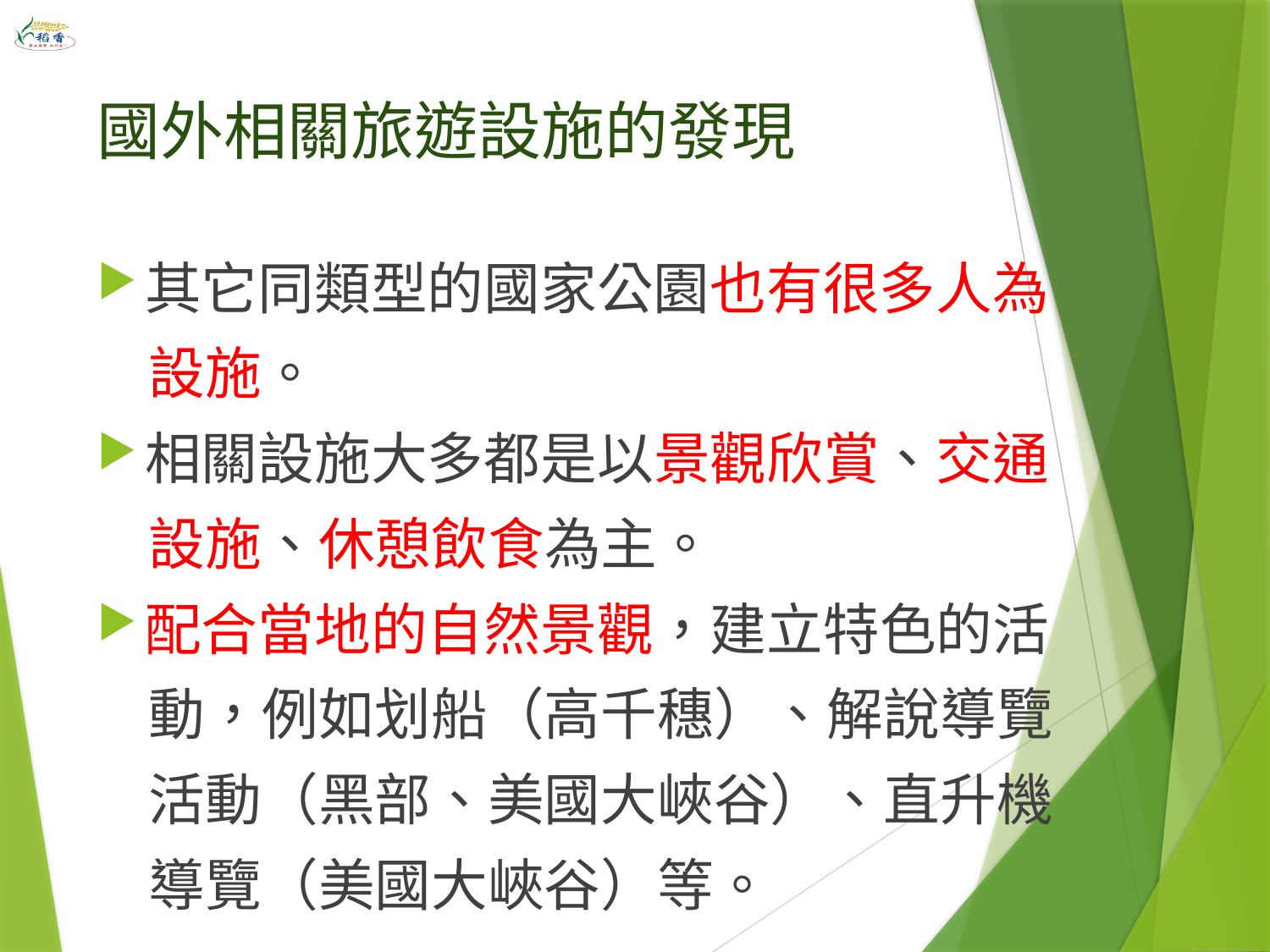

# 國外相關旅遊設施的發現
其它同類型的國家公園也有很多人為
   設施。
相關設施大多都是以景觀欣賞、交通
   設施、休憩飲食為主。
配合當地的自然景觀，建立特色的活
   動，例如划船（高千穗）、解說導覽
   活動（黑部、美國大峽谷）、直升機
   導覽（美國大峽谷）等。